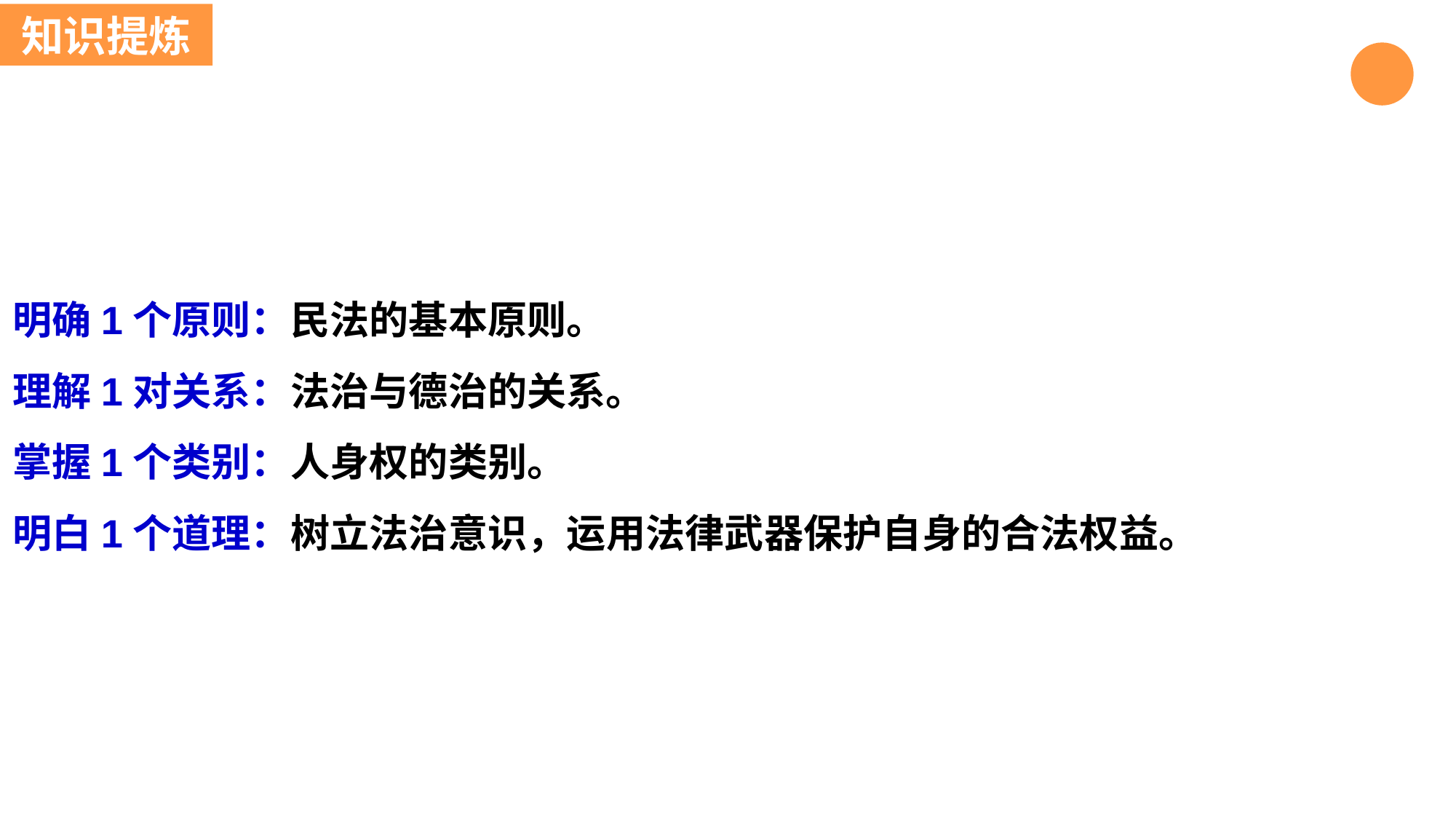

知识提炼

明确1个原则：民法的基本原则。
理解1对关系：法治与德治的关系。
掌握1个类别：人身权的类别。
明白1个道理：树立法治意识，运用法律武器保护自身的合法权益。